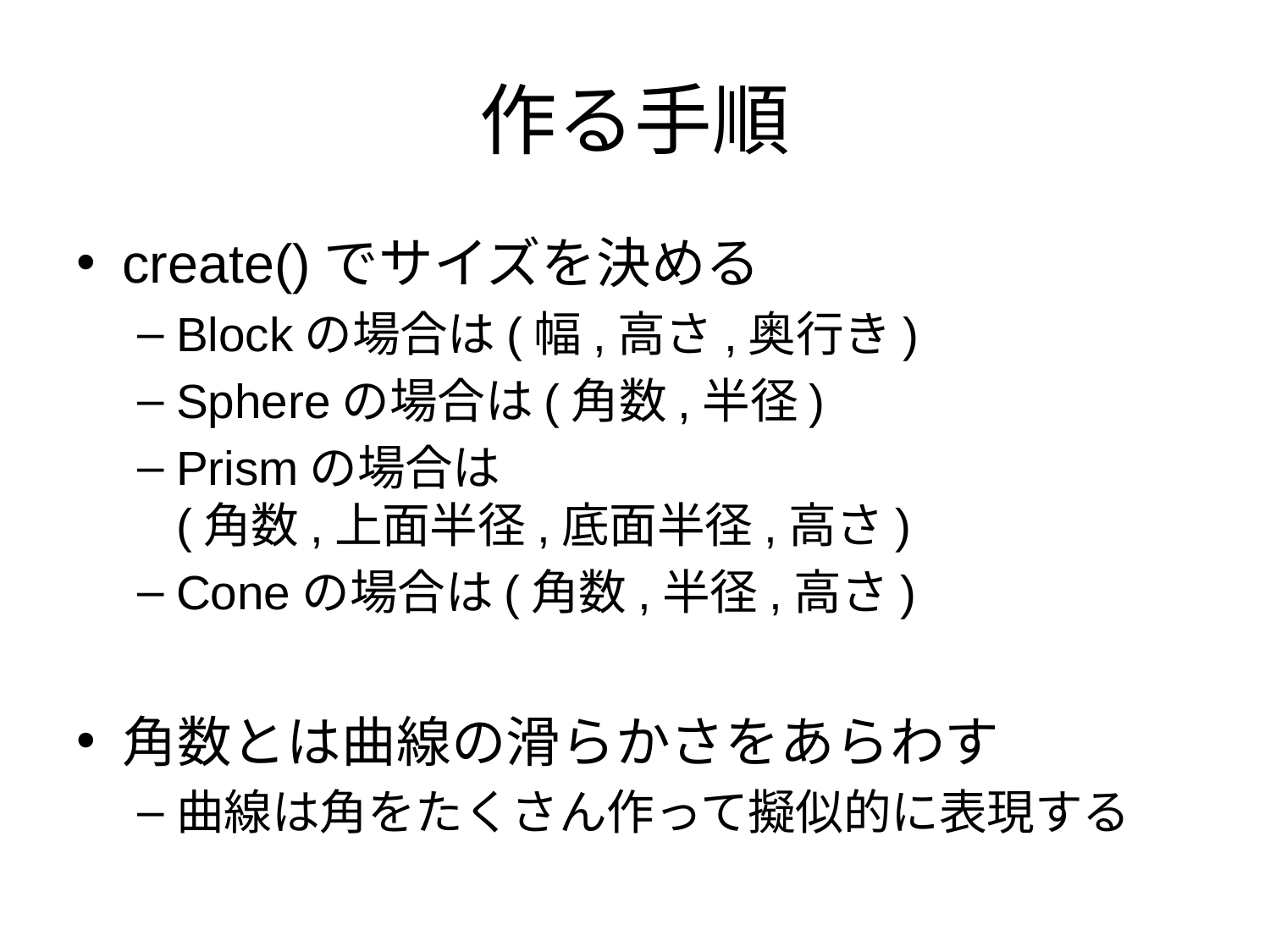

# 作る手順
create()でサイズを決める
Blockの場合は(幅,高さ,奥行き)
Sphereの場合は(角数,半径)
Prismの場合は
(角数,上面半径,底面半径,高さ)
Coneの場合は(角数,半径,高さ)

角数とは曲線の滑らかさをあらわす
曲線は角をたくさん作って擬似的に表現する